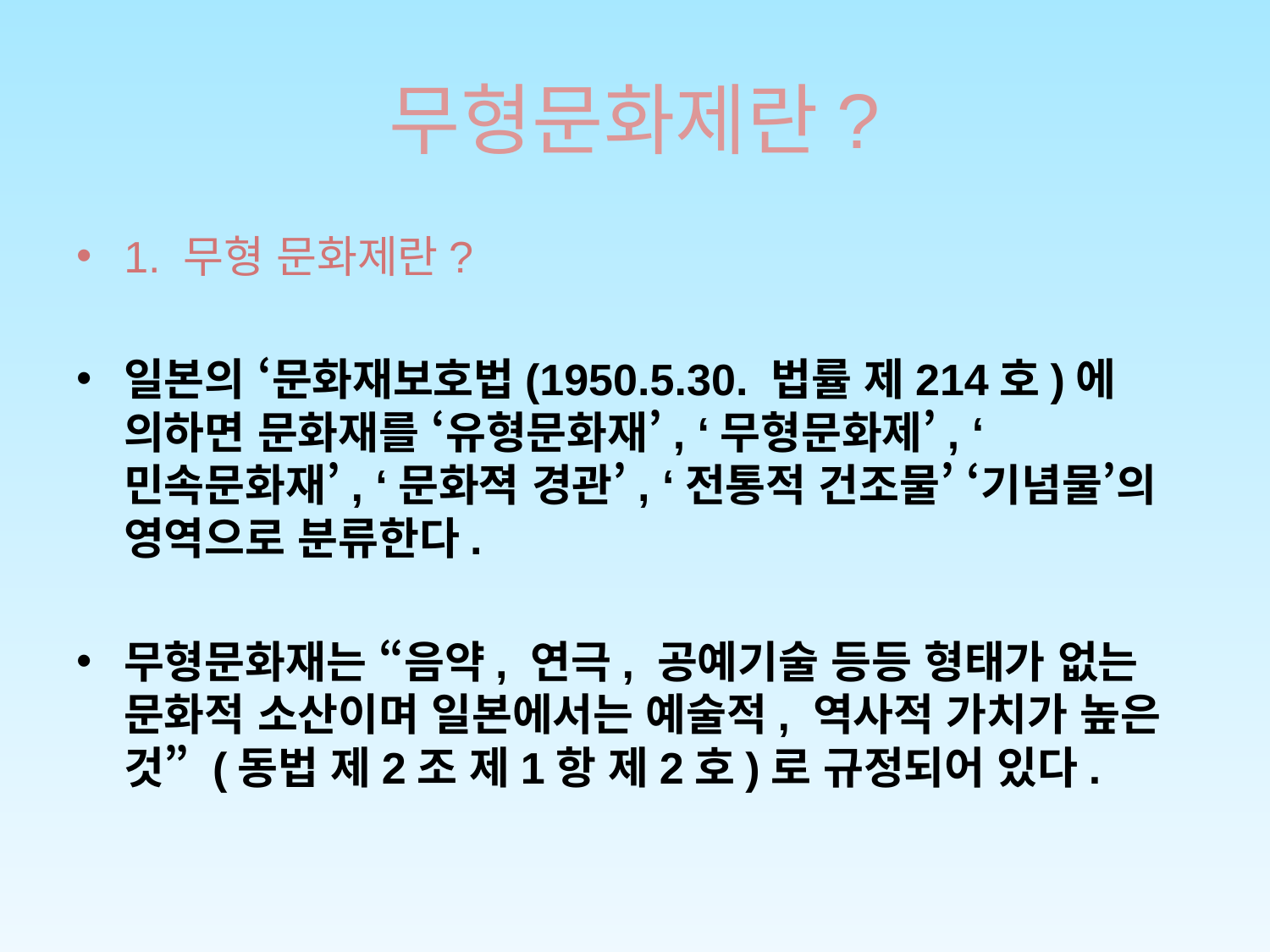

# 무형문화제란?
1. 무형 문화제란?

일본의 ‘문화재보호법(1950.5.30. 법률 제214호)에 의하면 문화재를 ‘유형문화재’, ‘무형문화제’, ‘민속문화재’, ‘문화젹 경관’, ‘전통적 건조물’ ‘기념물’의 영역으로 분류한다.

무형문화재는 “음약, 연극, 공예기술 등등 형태가 없는 문화적 소산이며 일본에서는 예술적, 역사적 가치가 높은 것” (동법 제2조 제1항 제2호)로 규정되어 있다.